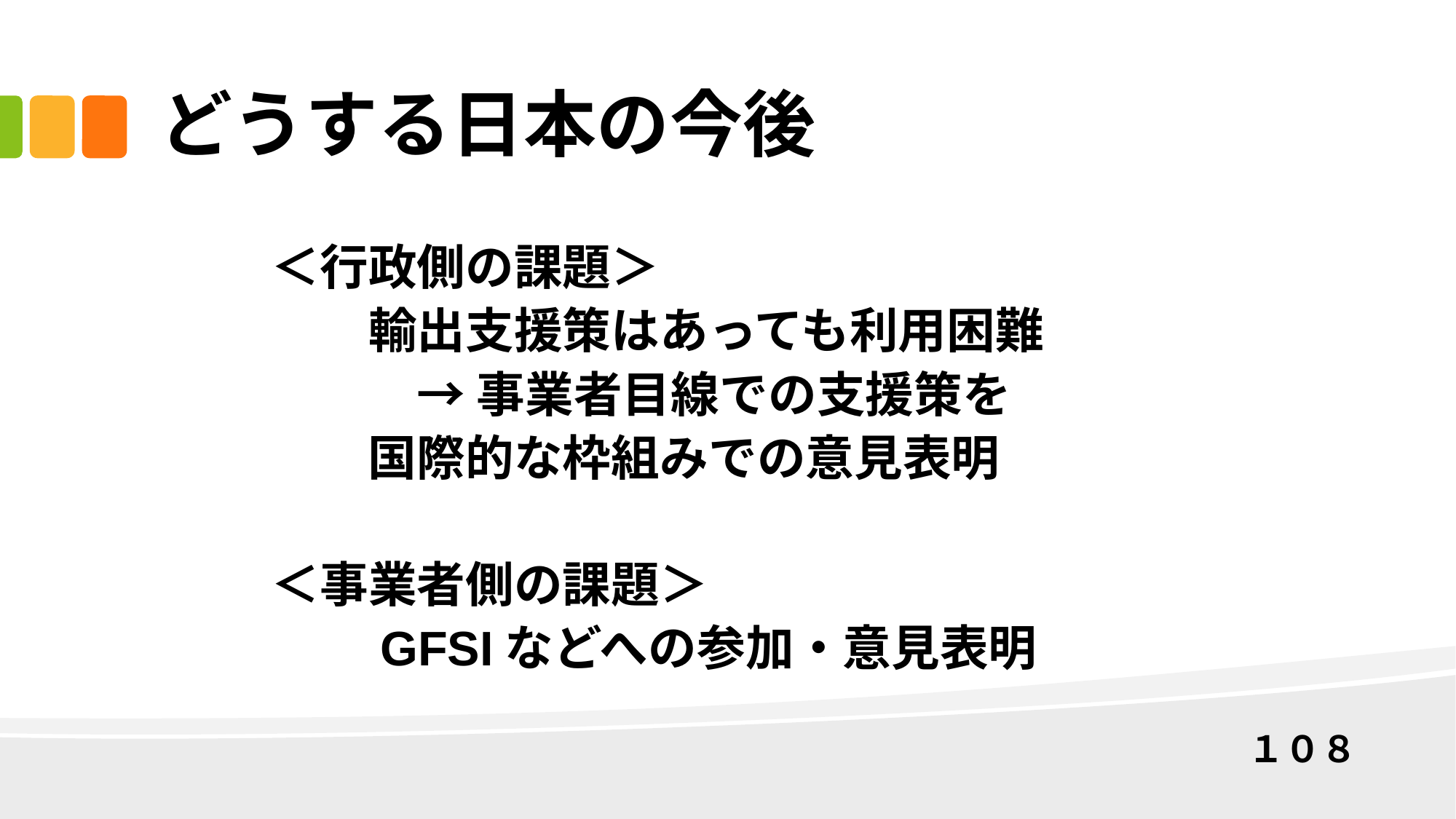

# どうする日本の今後
＜行政側の課題＞
　　輸出支援策はあっても利用困難
　　　→ 事業者目線での支援策を
　　国際的な枠組みでの意見表明
＜事業者側の課題＞
　　GFSIなどへの参加・意見表明
１０８